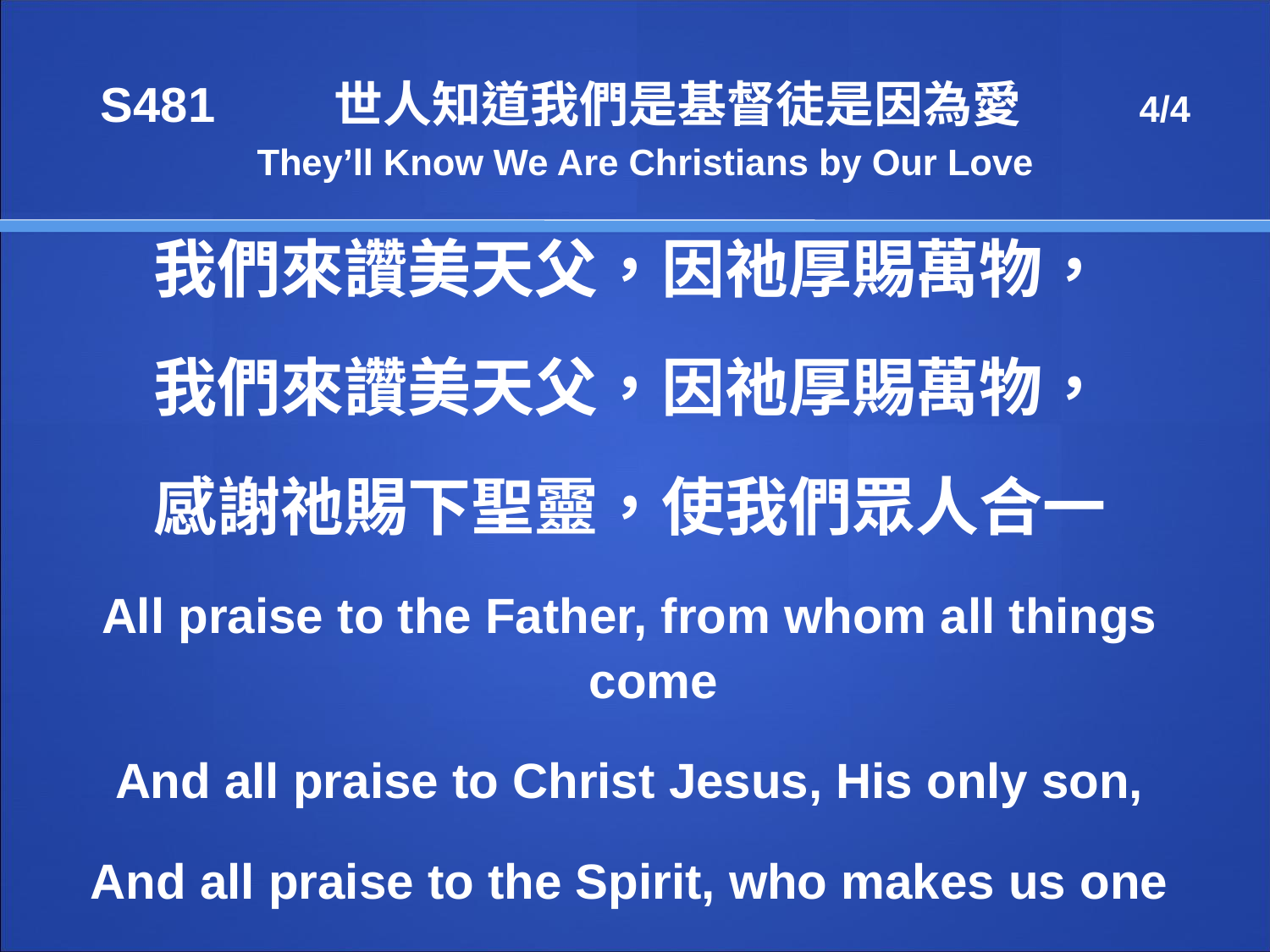

# S481        世人知道我們是基督徒是因為愛      4/4 They’ll Know We Are Christians by Our Love
我們來讚美天父，因祂厚賜萬物，
我們來讚美天父，因祂厚賜萬物，
感謝祂賜下聖靈，使我們眾人合一
All praise to the Father, from whom all things come
And all praise to Christ Jesus, His only son,
And all praise to the Spirit, who makes us one